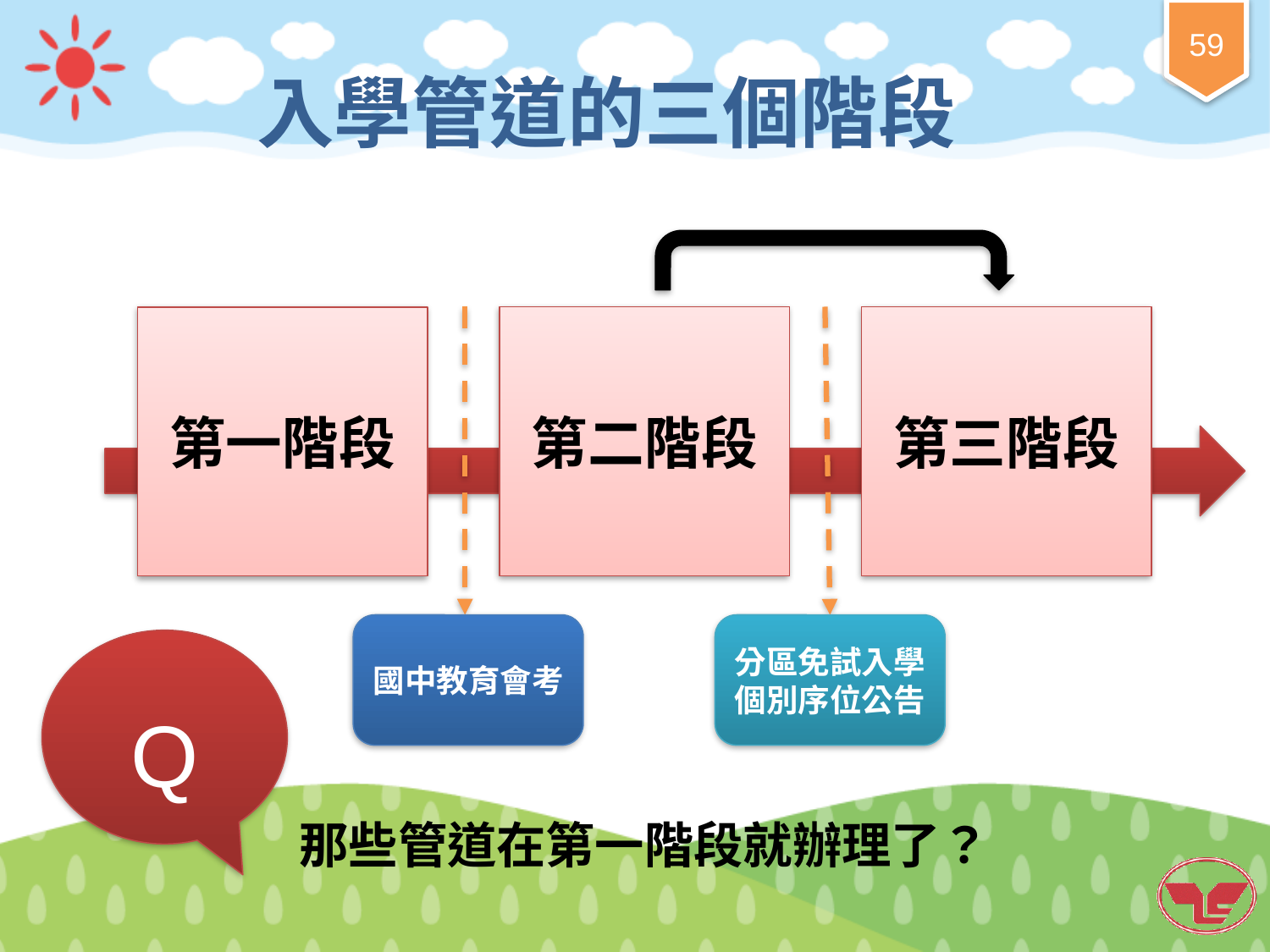

# 入學管道的三個階段

第二階段
第三階段
第一階段

分區免試入學
個別序位公告
國中教育會考
Q
那些管道在第一階段就辦理了？